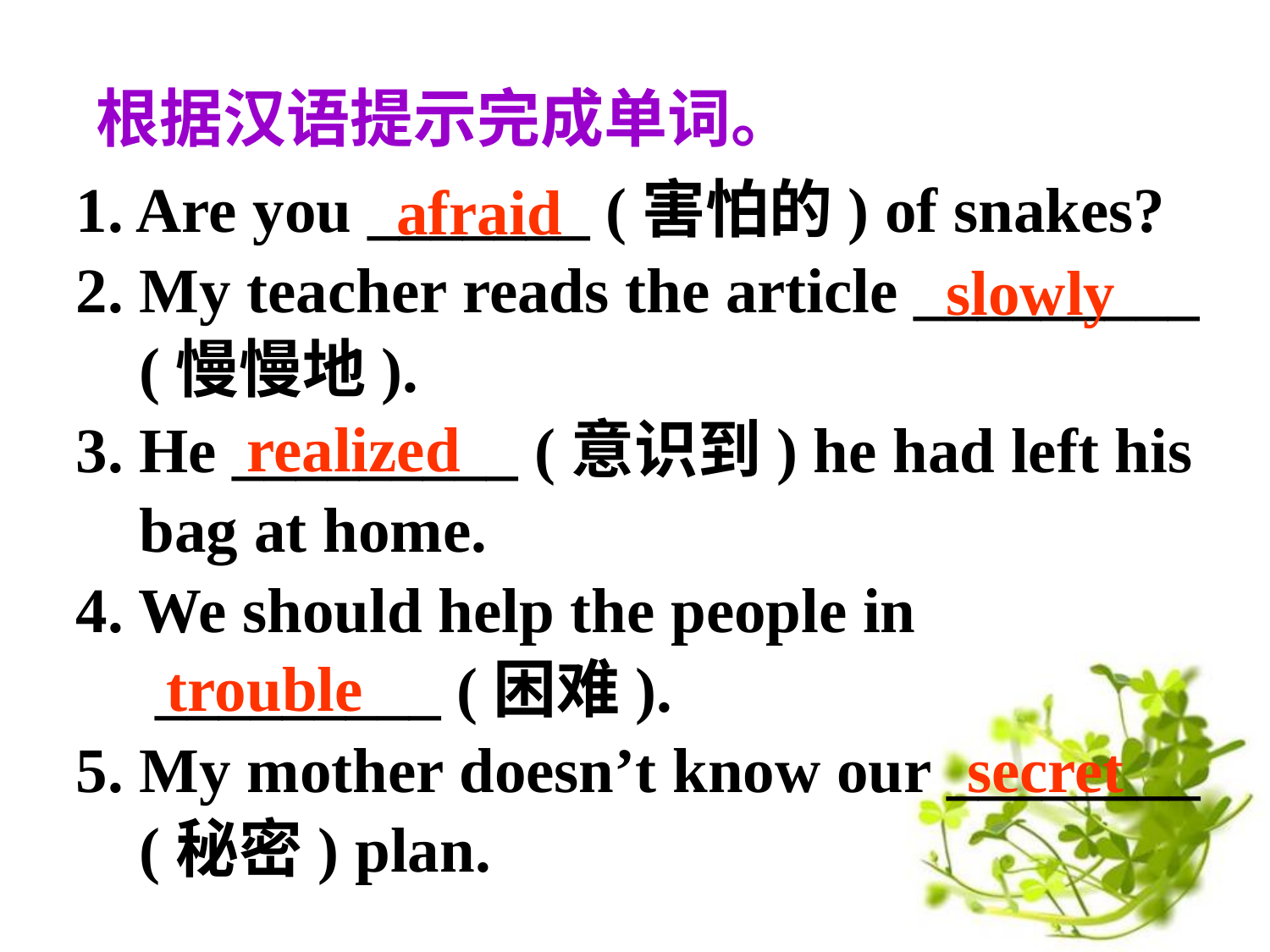

根据汉语提示完成单词。
1. Are you _______ (害怕的) of snakes?
2. My teacher reads the article _________
    (慢慢地).
3. He _________ (意识到) he had left his
    bag at home.
4. We should help the people in
     _________ (困难).
5. My mother doesn’t know our ________
    (秘密) plan.
afraid
slowly
realized
trouble
secret